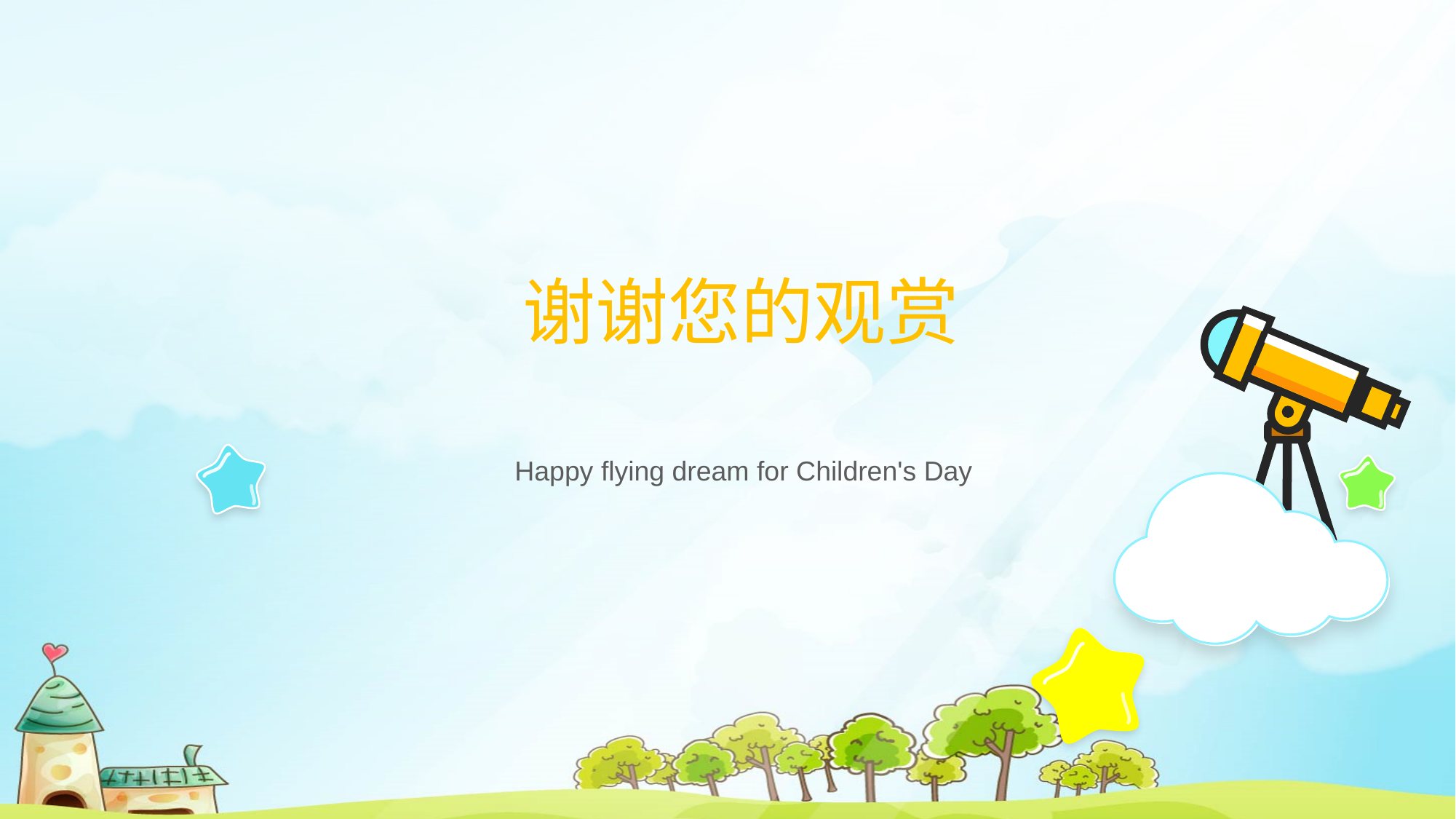

谢谢您的观赏

Happy flying dream for Children's Day